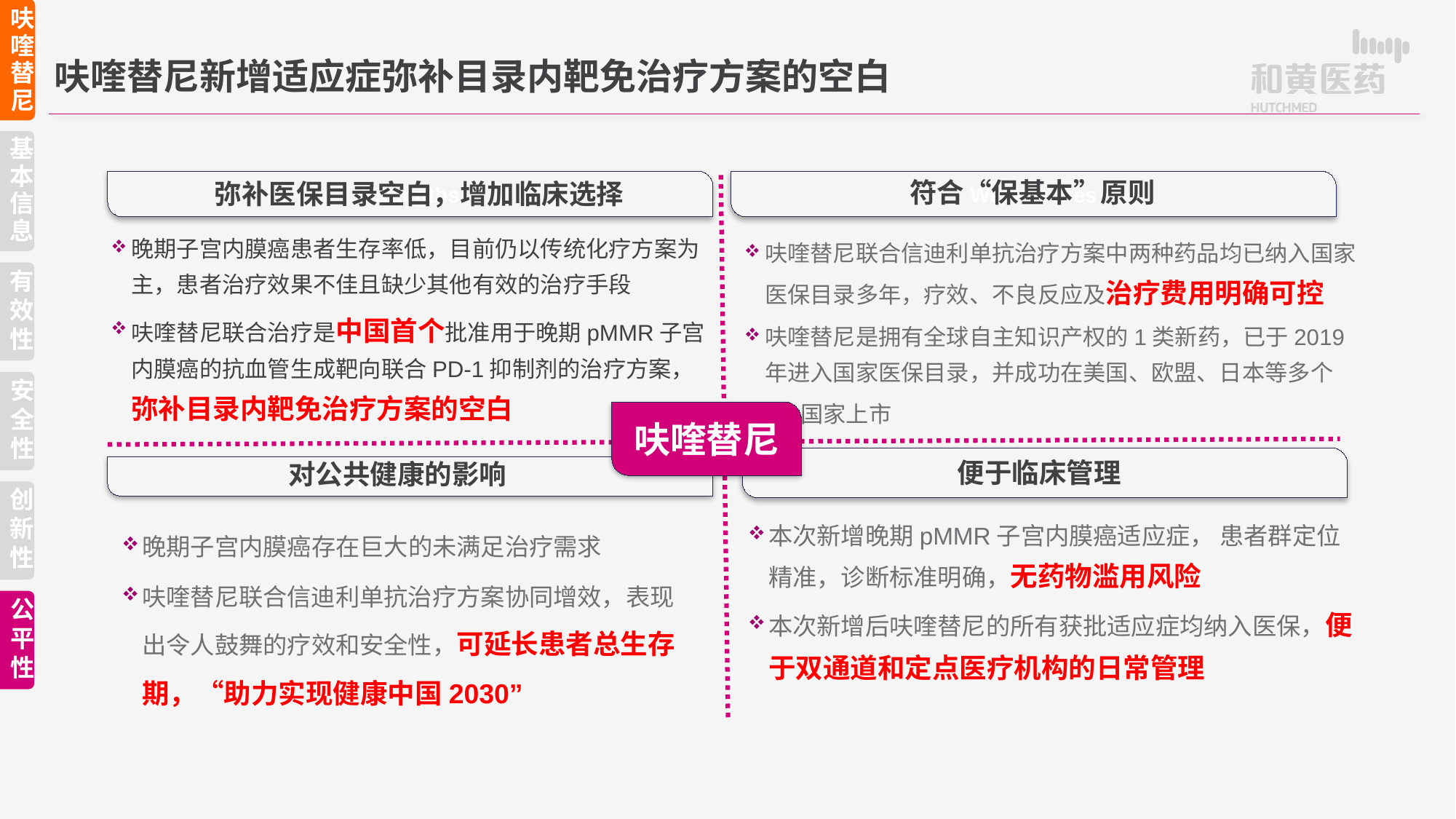

呋喹替尼

呋喹替尼新增适应症弥补目录内靶免治疗方案的空白
基本信息

符合“保基本”原则
Strengths
Weaknesses

呋喹替尼

Opportunities
弥补医保目录空白，增加临床选择
呋喹替尼联合信迪利单抗治疗方案中两种药品均已纳入国家医保目录多年，疗效、不良反应及治疗费用明确可控
呋喹替尼是拥有全球自主知识产权的1类新药，已于2019年进入国家医保目录，并成功在美国、欧盟、日本等多个
          国家上市

晚期子宫内膜癌患者生存率低，目前仍以传统化疗方案为主，患者治疗效果不佳且缺少其他有效的治疗手段
呋喹替尼联合治疗是中国首个批准用于晚期pMMR子宫内膜癌的抗血管生成靶向联合PD-1抑制剂的治疗方案，弥补目录内靶免治疗方案的空白
有效性

安全性

便于临床管理
对公共健康的影响
创新性

晚期子宫内膜癌存在巨大的未满足治疗需求
呋喹替尼联合信迪利单抗治疗方案协同增效，表现出令人鼓舞的疗效和安全性，可延长患者总生存期，“助力实现健康中国2030”

本次新增晚期pMMR子宫内膜癌适应症， 患者群定位精准，诊断标准明确，无药物滥用风险
本次新增后呋喹替尼的所有获批适应症均纳入医保，便于双通道和定点医疗机构的日常管理
公平性